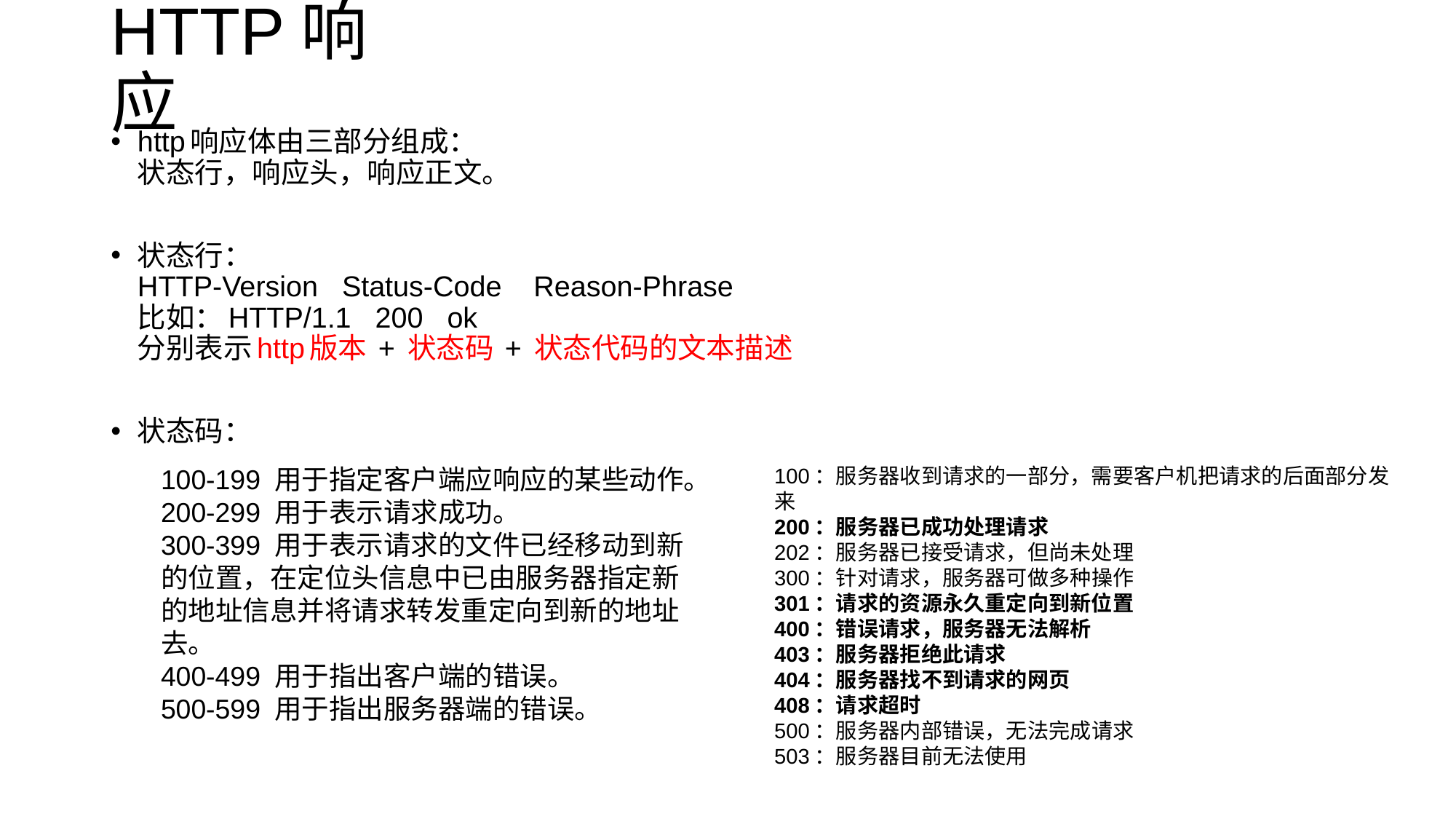

# HTTP响应
http响应体由三部分组成：
状态行，响应头，响应正文。

状态行：
HTTP-Version   Status-Code    Reason-Phrase
比如：HTTP/1.1   200   ok
分别表示http版本 + 状态码 + 状态代码的文本描述

状态码：
100-199 用于指定客户端应响应的某些动作。
200-299 用于表示请求成功。
300-399 用于表示请求的文件已经移动到新的位置，在定位头信息中已由服务器指定新的地址信息并将请求转发重定向到新的地址去。
400-499 用于指出客户端的错误。
500-599 用于指出服务器端的错误。
100：服务器收到请求的一部分，需要客户机把请求的后面部分发来
200：服务器已成功处理请求
202：服务器已接受请求，但尚未处理
300：针对请求，服务器可做多种操作
301：请求的资源永久重定向到新位置
400：错误请求，服务器无法解析
403：服务器拒绝此请求
404：服务器找不到请求的网页
408：请求超时
500：服务器内部错误，无法完成请求
503：服务器目前无法使用